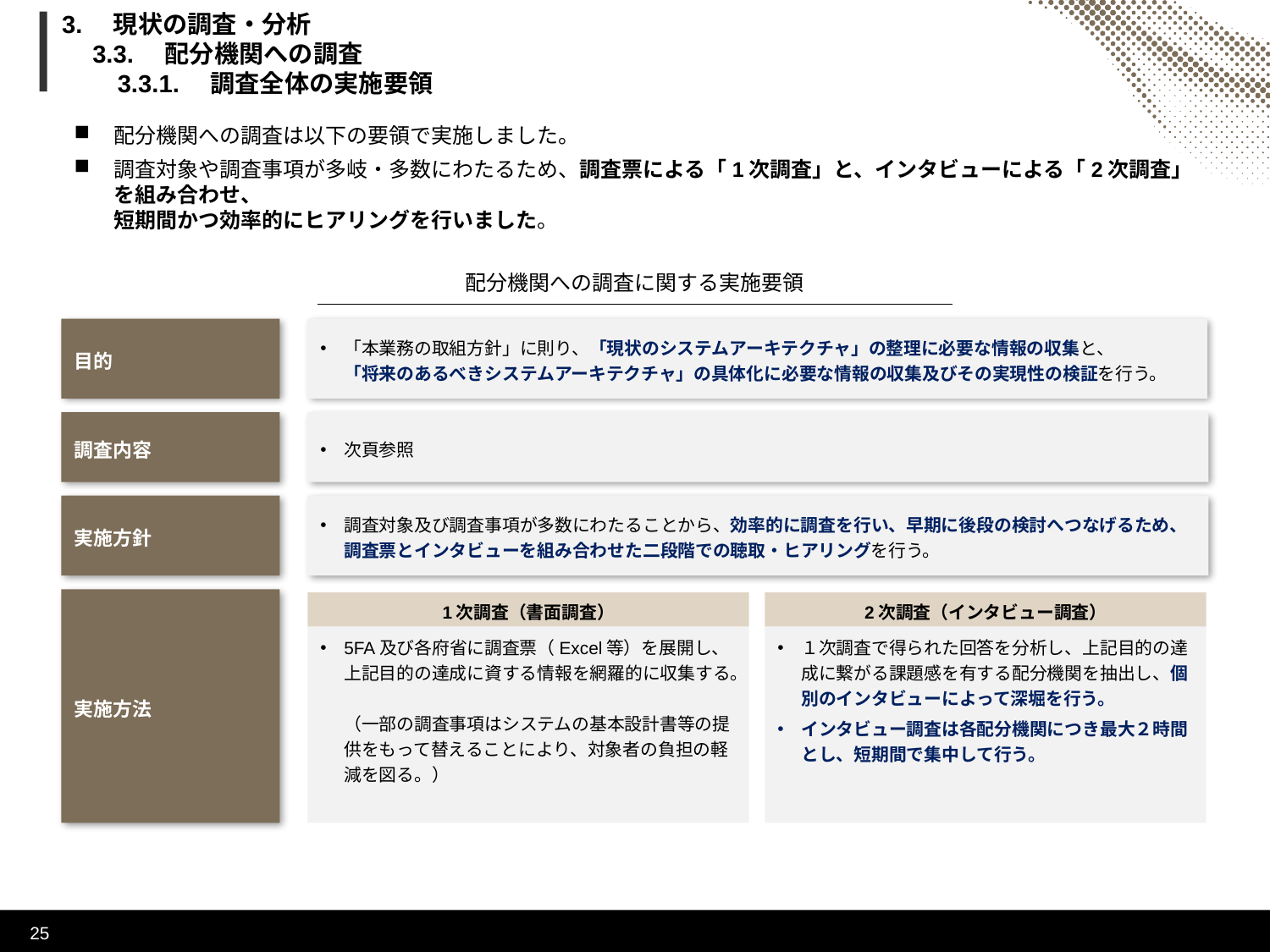

# 3.　現状の調査・分析 　3.3.　配分機関への調査 　　3.3.1.　調査全体の実施要領
配分機関への調査は以下の要領で実施しました。
調査対象や調査事項が多岐・多数にわたるため、調査票による「1次調査」と、インタビューによる「2次調査」を組み合わせ、
短期間かつ効率的にヒアリングを行いました。
配分機関への調査に関する実施要領
目的
「本業務の取組方針」に則り、「現状のシステムアーキテクチャ」の整理に必要な情報の収集と、
「将来のあるべきシステムアーキテクチャ」の具体化に必要な情報の収集及びその実現性の検証を行う。
調査内容
次頁参照
実施方針
調査対象及び調査事項が多数にわたることから、効率的に調査を行い、早期に後段の検討へつなげるため、調査票とインタビューを組み合わせた二段階での聴取・ヒアリングを行う。
実施方法
1次調査（書面調査）
5FA及び各府省に調査票（Excel等）を展開し、上記目的の達成に資する情報を網羅的に収集する。
（一部の調査事項はシステムの基本設計書等の提供をもって替えることにより、対象者の負担の軽減を図る。）
2次調査（インタビュー調査）
１次調査で得られた回答を分析し、上記目的の達成に繋がる課題感を有する配分機関を抽出し、個別のインタビューによって深堀を行う。
インタビュー調査は各配分機関につき最大２時間とし、短期間で集中して行う。